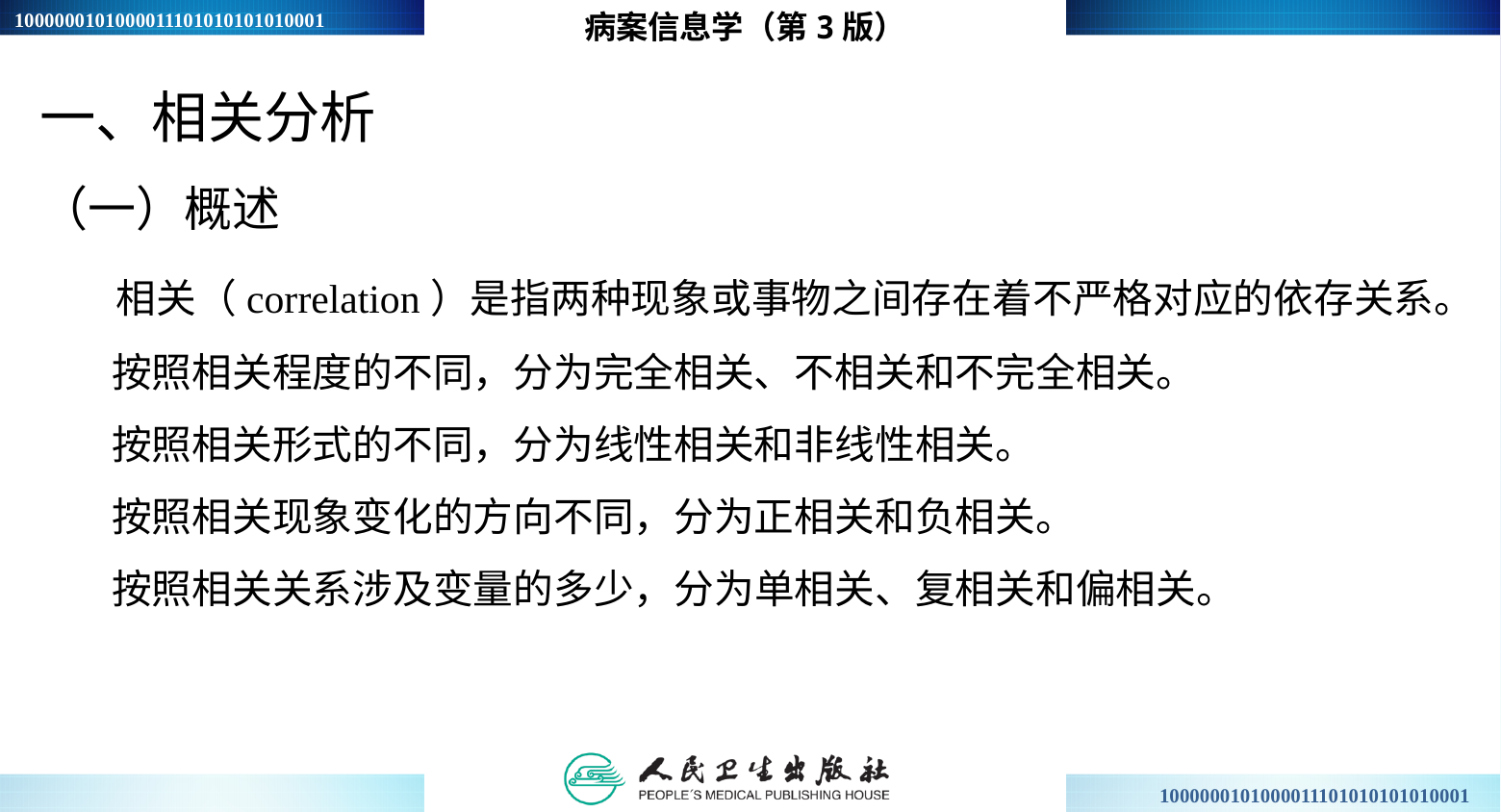

病案信息学（第3版）
一、相关分析
（一）概述
      相关（correlation）是指两种现象或事物之间存在着不严格对应的依存关系。
       按照相关程度的不同，分为完全相关、不相关和不完全相关。
       按照相关形式的不同，分为线性相关和非线性相关。
       按照相关现象变化的方向不同，分为正相关和负相关。
       按照相关关系涉及变量的多少，分为单相关、复相关和偏相关。